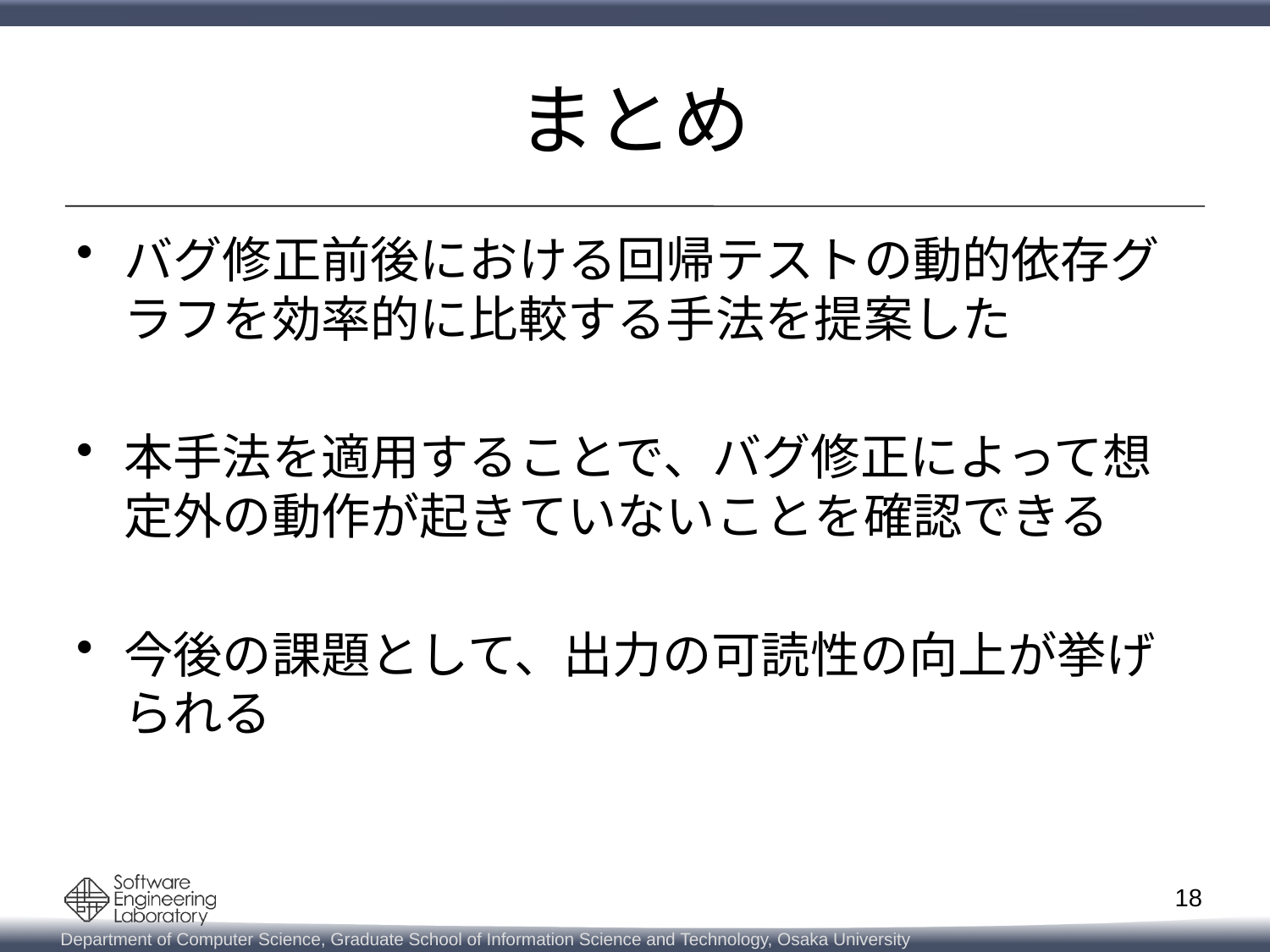

# まとめ
バグ修正前後における回帰テストの動的依存グラフを効率的に比較する手法を提案した

本手法を適用することで、バグ修正によって想定外の動作が起きていないことを確認できる

今後の課題として、出力の可読性の向上が挙げられる

18